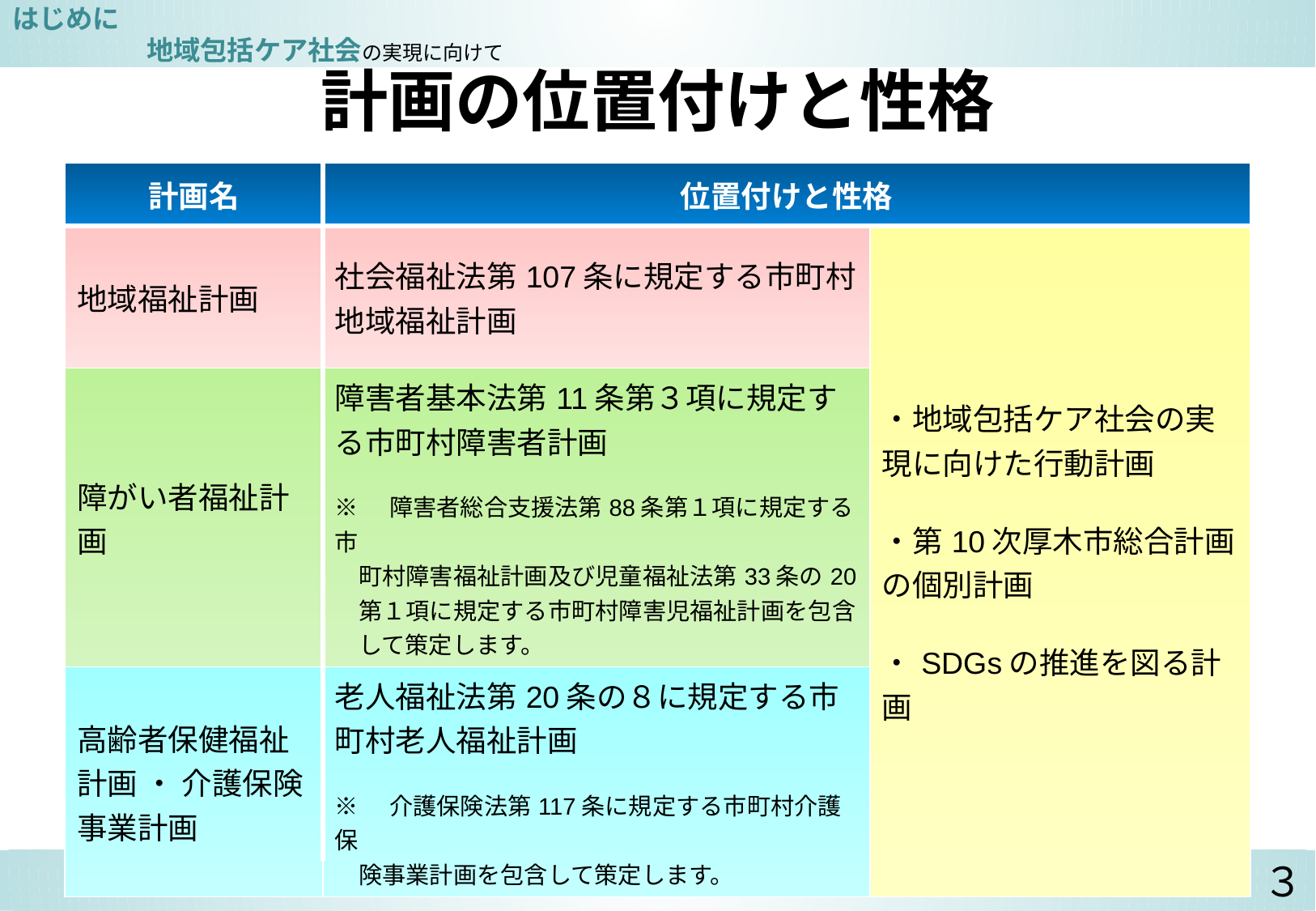

はじめに　　　　　　　　　　　　　　　　　　　　　　　　　　　　　　　　　　　　　　　　　　　　　　　　地域包括ケア社会の実現に向けて
# 計画の位置付けと性格

| 計画名 | 位置付けと性格 |  |
| --- | --- | --- |
| 地域福祉計画 | 社会福祉法第107条に規定する市町村地域福祉計画 | ・地域包括ケア社会の実現に向けた行動計画 ・第10次厚木市総合計画の個別計画 ・SDGsの推進を図る計画 |
| 障がい者福祉計画 | 障害者基本法第11条第３項に規定する市町村障害者計画 ※　障害者総合支援法第88条第１項に規定する市 　町村障害福祉計画及び児童福祉法第33条の20 　第１項に規定する市町村障害児福祉計画を包含 　して策定します。 |  |
| 高齢者保健福祉 計画 ・ 介護保険 事業計画 | 老人福祉法第20条の８に規定する市町村老人福祉計画 ※　介護保険法第117条に規定する市町村介護保 　険事業計画を包含して策定します。 |  |

３